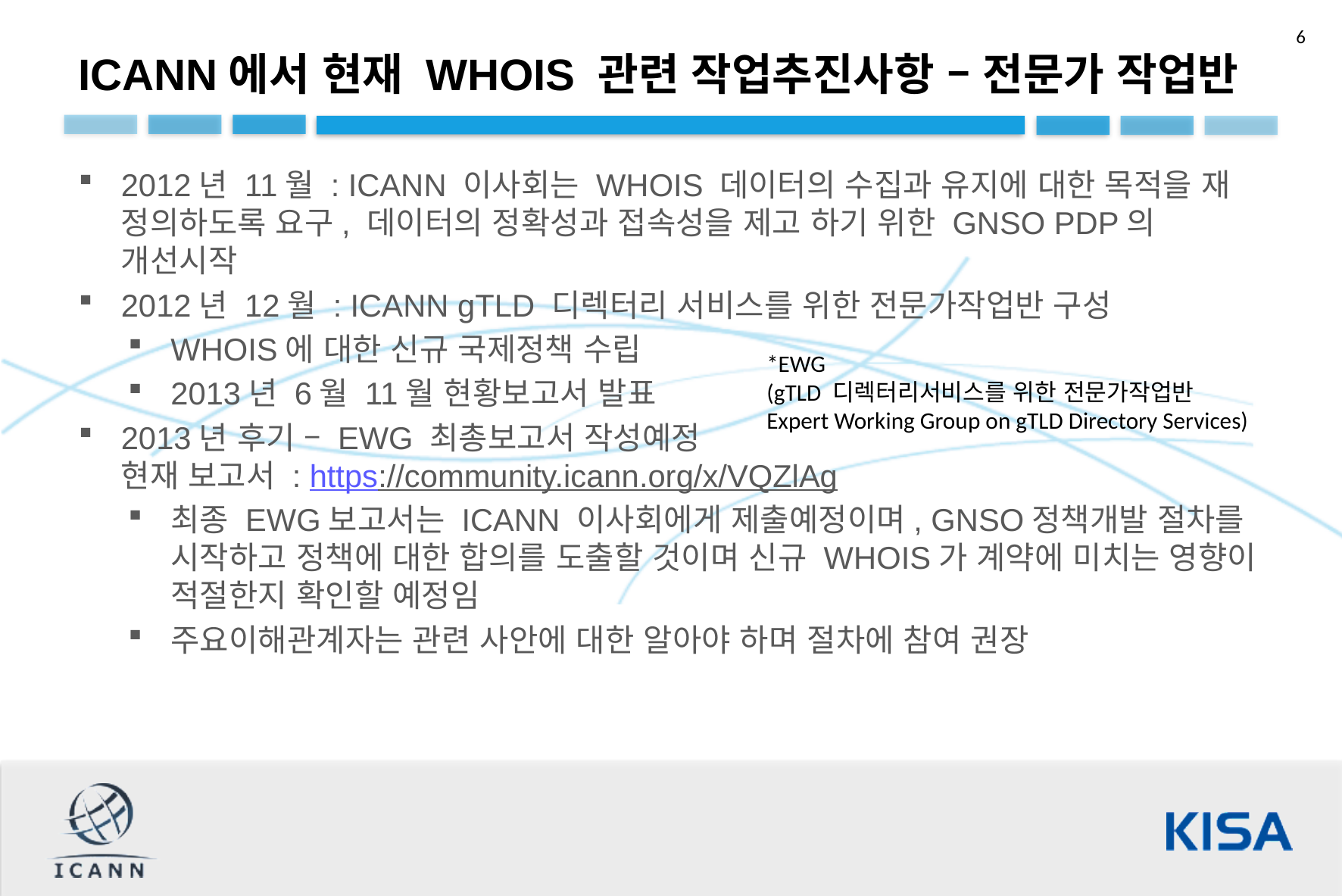

ICANN에서 현재 WHOIS 관련 작업추진사항 – 전문가 작업반
2012년 11월 : ICANN 이사회는 WHOIS 데이터의 수집과 유지에 대한 목적을 재 정의하도록 요구, 데이터의 정확성과 접속성을 제고 하기 위한 GNSO PDP의 개선시작
2012년 12월 : ICANN gTLD 디렉터리 서비스를 위한 전문가작업반 구성
WHOIS에 대한 신규 국제정책 수립
2013년 6월 11월 현황보고서 발표
2013년 후기 – EWG 최총보고서 작성예정
현재 보고서 : https://community.icann.org/x/VQZlAg
최종 EWG보고서는 ICANN 이사회에게 제출예정이며, GNSO정책개발 절차를 시작하고 정책에 대한 합의를 도출할 것이며 신규 WHOIS가 계약에 미치는 영향이 적절한지 확인할 예정임
주요이해관계자는 관련 사안에 대한 알아야 하며 절차에 참여 권장
*EWG
(gTLD 디렉터리서비스를 위한 전문가작업반
Expert Working Group on gTLD Directory Services)